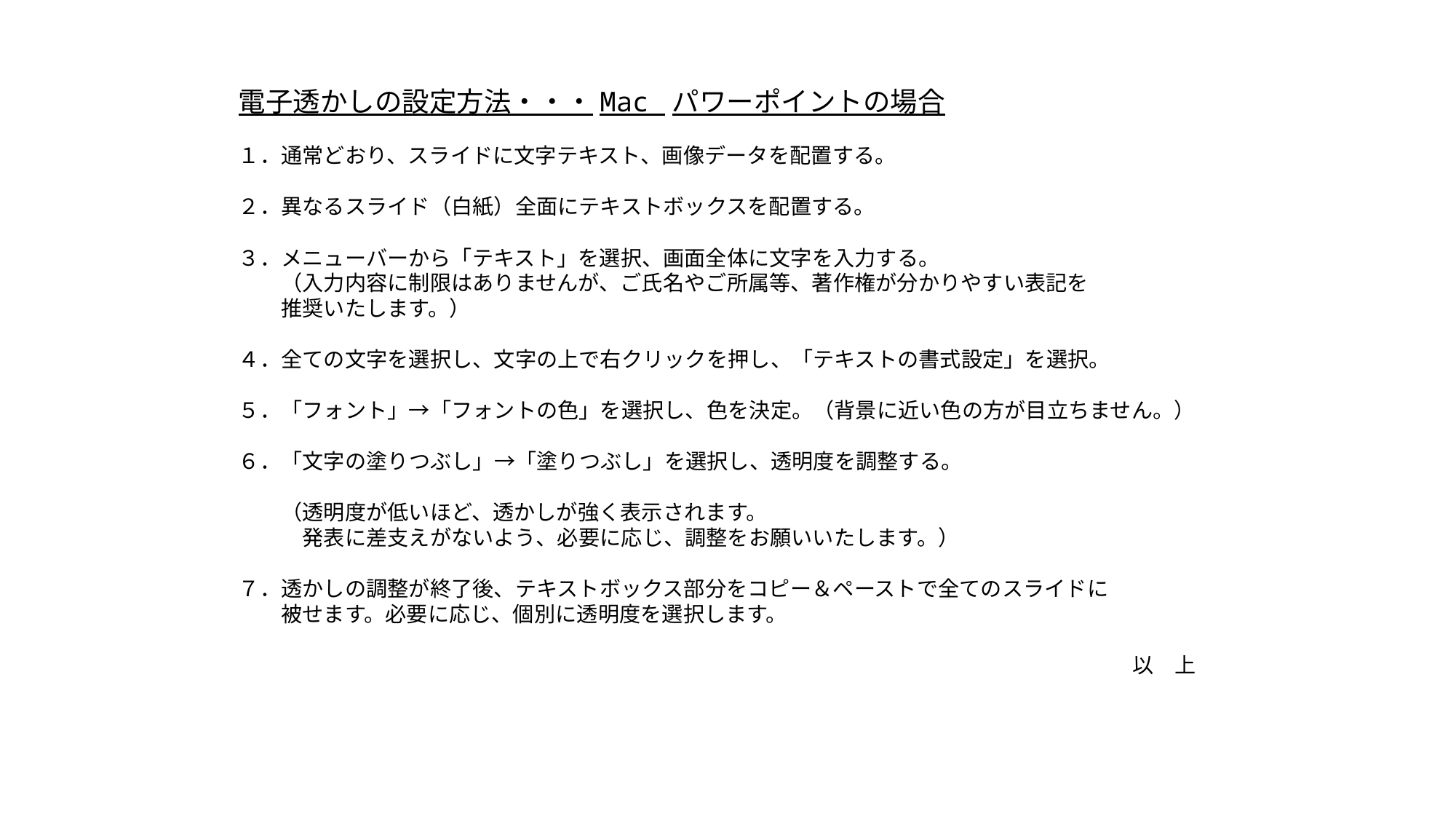

電子透かしの設定方法・・・Mac パワーポイントの場合

１．通常どおり、スライドに文字テキスト、画像データを配置する。

２．異なるスライド（白紙）全面にテキストボックスを配置する。

３．メニューバーから「テキスト」を選択、画面全体に文字を入力する。
　　（入力内容に制限はありませんが、ご氏名やご所属等、著作権が分かりやすい表記を
　　推奨いたします。）

４．全ての文字を選択し、文字の上で右クリックを押し、「テキストの書式設定」を選択。

５．「フォント」→「フォントの色」を選択し、色を決定。（背景に近い色の方が目立ちません。）

６．「文字の塗りつぶし」→「塗りつぶし」を選択し、透明度を調整する。

　　（透明度が低いほど、透かしが強く表示されます。
　　　発表に差支えがないよう、必要に応じ、調整をお願いいたします。）

７．透かしの調整が終了後、テキストボックス部分をコピー＆ペーストで全てのスライドに
　　被せます。必要に応じ、個別に透明度を選択します。

　　　　　　　　　　　　　　　　　　　　　　　　　　　　　　　　　　　　　　　　　　以　上